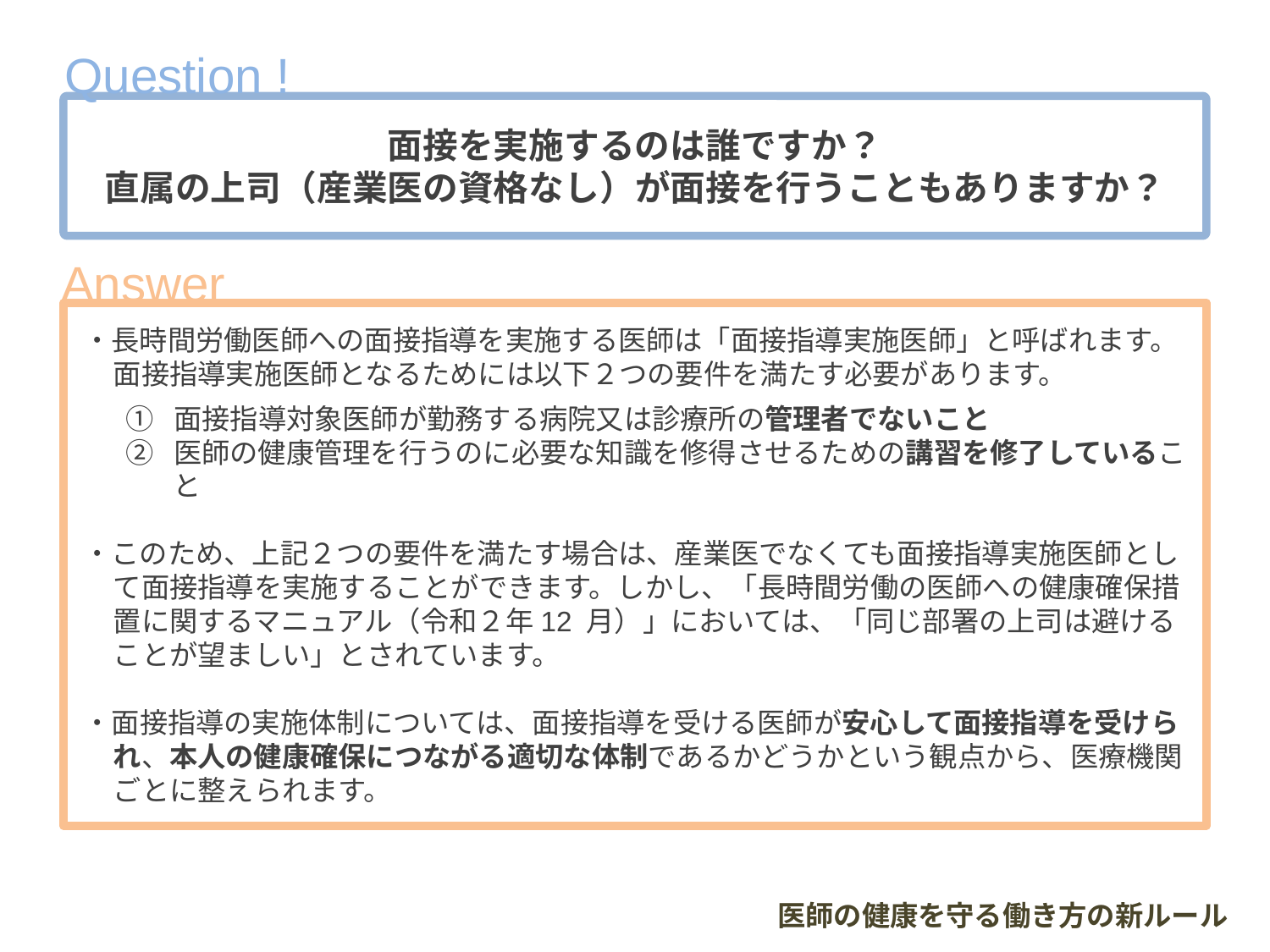

Question !
面接を実施するのは誰ですか？
直属の上司（産業医の資格なし）が面接を行うこともありますか？
Answer
・長時間労働医師への面接指導を実施する医師は「面接指導実施医師」と呼ばれます。面接指導実施医師となるためには以下２つの要件を満たす必要があります。
  ①  面接指導対象医師が勤務する病院又は診療所の管理者でないこと
  ②  医師の健康管理を行うのに必要な知識を修得させるための講習を修了していること

・このため、上記２つの要件を満たす場合は、産業医でなくても面接指導実施医師として面接指導を実施することができます。しかし、「長時間労働の医師への健康確保措置に関するマニュアル（令和２年12 月）」においては、「同じ部署の上司は避けることが望ましい」とされています。

・面接指導の実施体制については、面接指導を受ける医師が安心して面接指導を受けられ、本人の健康確保につながる適切な体制であるかどうかという観点から、医療機関ごとに整えられます。
医師の健康を守る働き方の新ルール